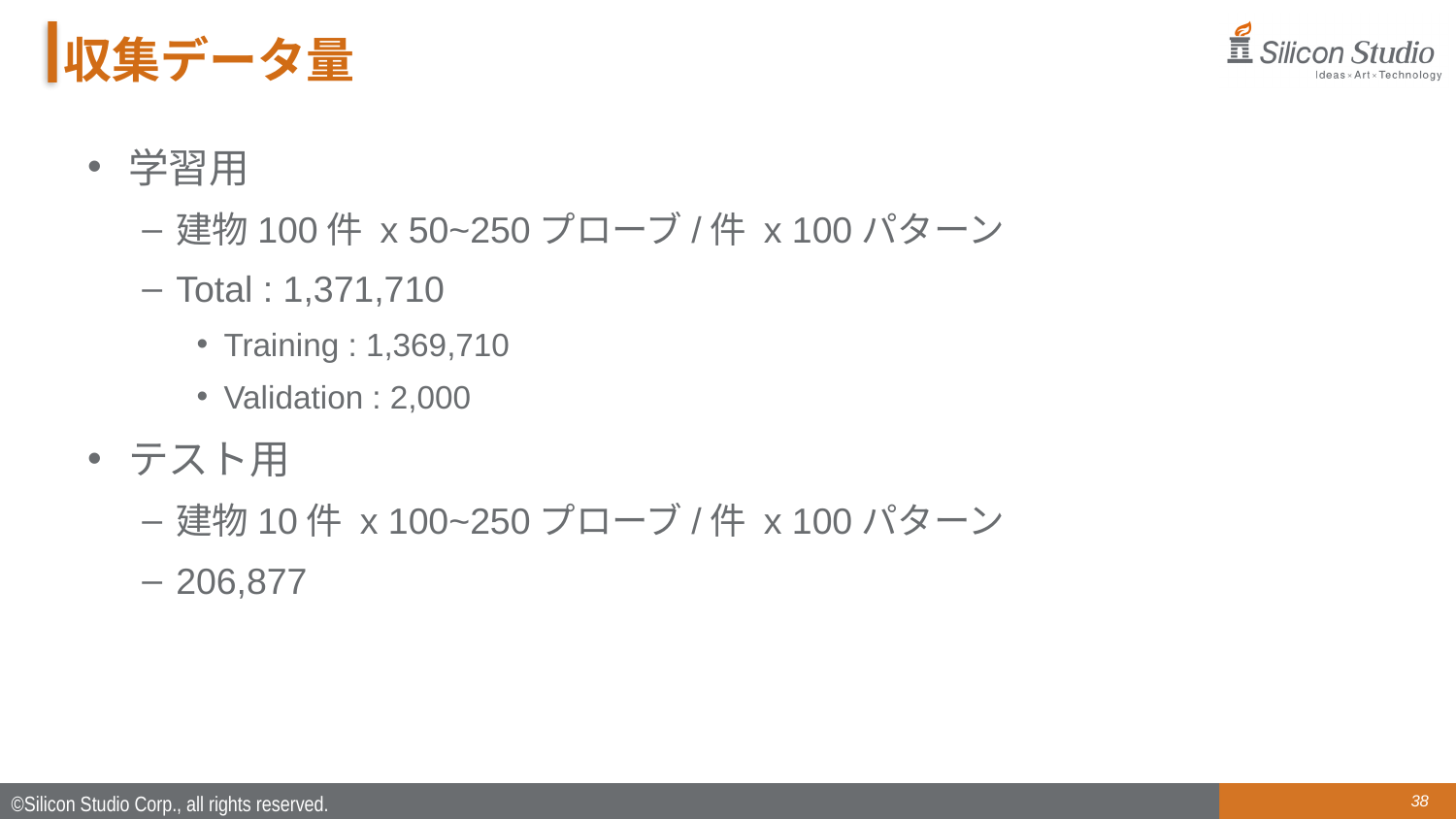

# 収集データ量
学習用
建物100件 x 50~250プローブ/件 x 100パターン
Total : 1,371,710
Training : 1,369,710
Validation : 2,000
テスト用
建物10件 x 100~250プローブ/件 x 100パターン
206,877